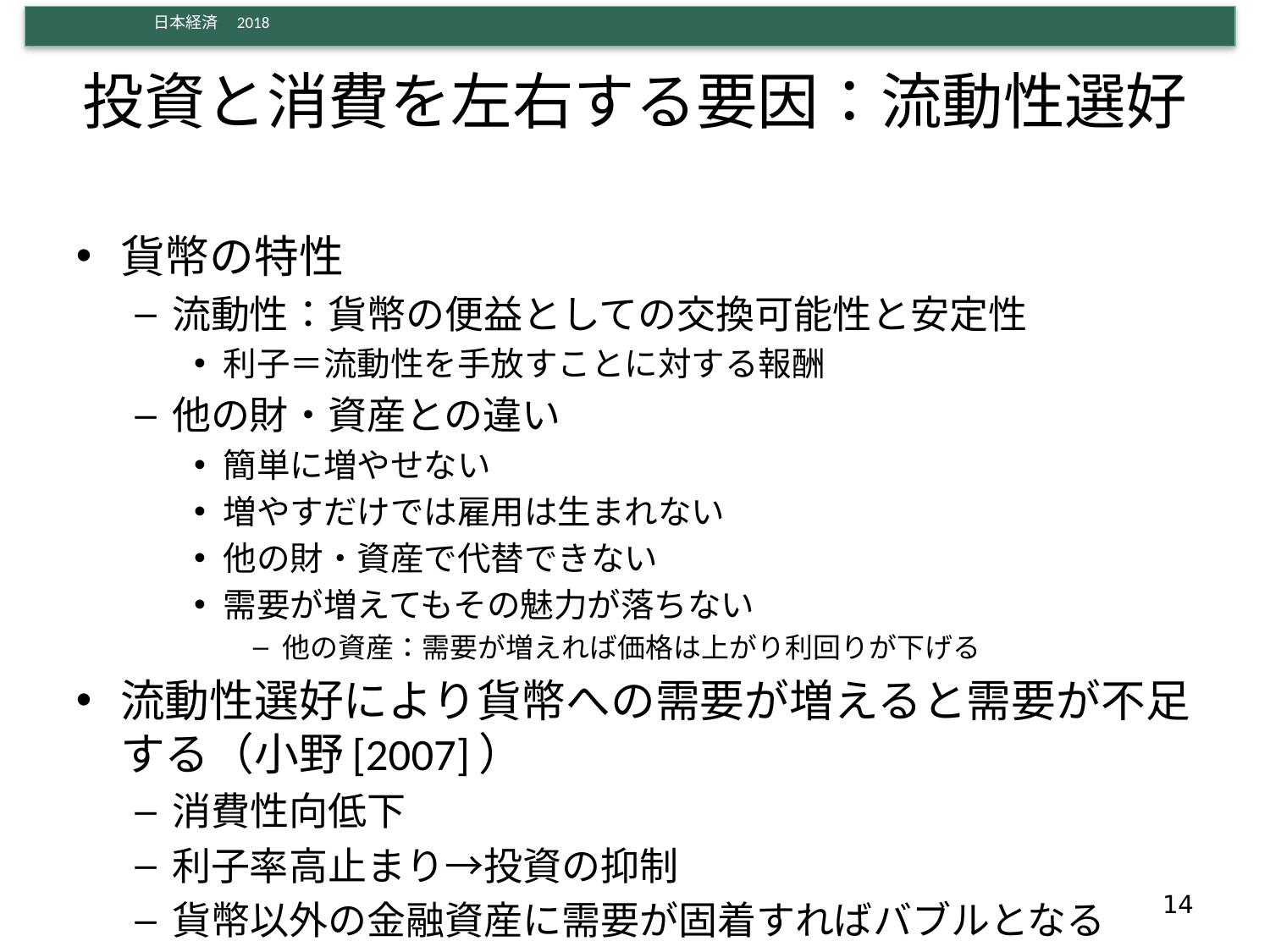

# 投資と消費を左右する要因：流動性選好
貨幣の特性
流動性：貨幣の便益としての交換可能性と安定性
利子＝流動性を手放すことに対する報酬
他の財・資産との違い
簡単に増やせない
増やすだけでは雇用は生まれない
他の財・資産で代替できない
需要が増えてもその魅力が落ちない
他の資産：需要が増えれば価格は上がり利回りが下げる
流動性選好により貨幣への需要が増えると需要が不足する（小野[2007]）
消費性向低下
利子率高止まり→投資の抑制
貨幣以外の金融資産に需要が固着すればバブルとなる

14